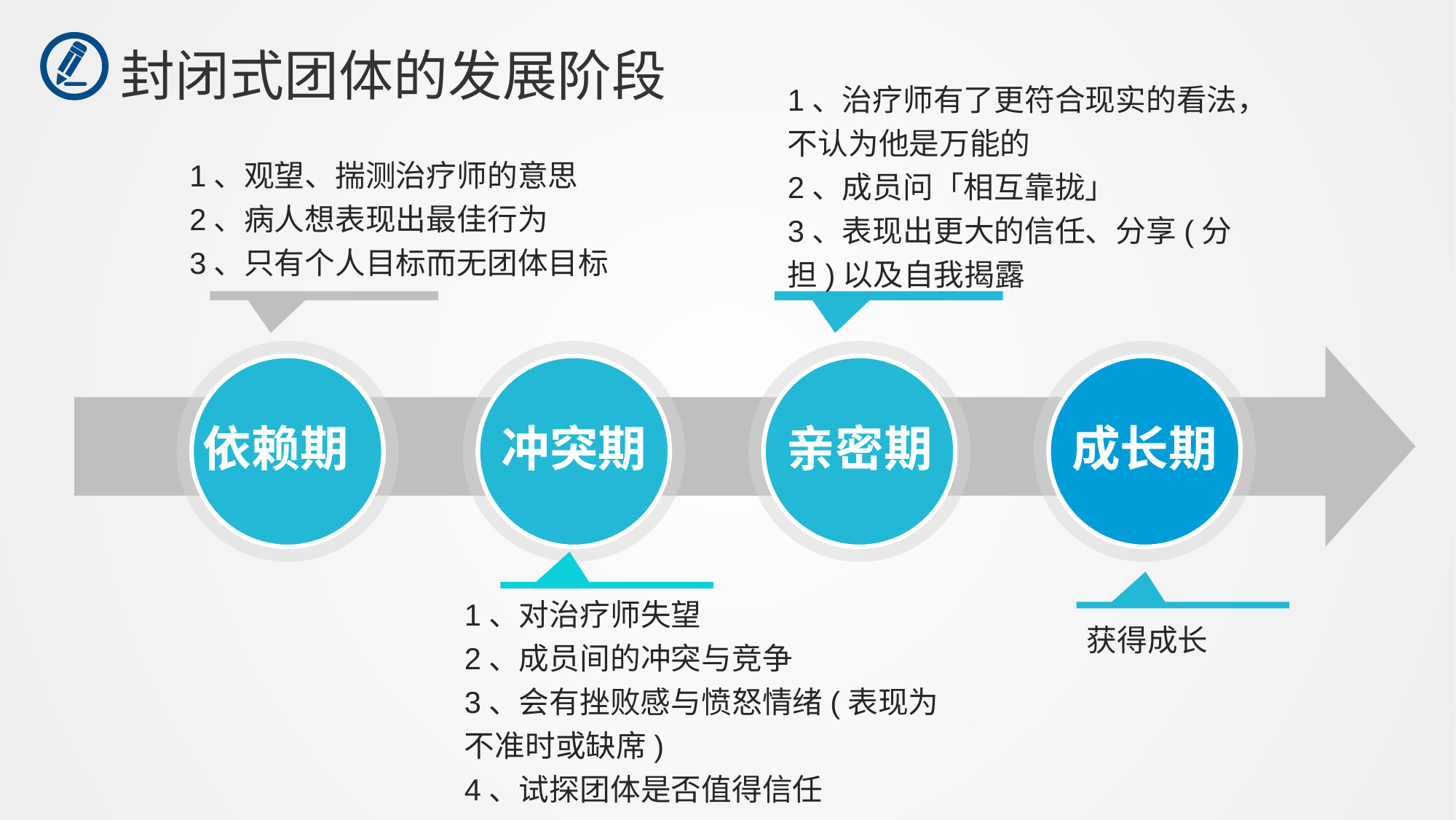

封闭式团体的发展阶段
1、治疗师有了更符合现实的看法，不认为他是万能的
2、成员问「相互靠拢」
3、表现出更大的信任、分享(分担)以及自我揭露
1、观望、揣测治疗师的意思
2、病人想表现出最佳行为
3、只有个人目标而无团体目标

依赖期

冲突期

亲密期

成长期

1、对治疗师失望
2、成员间的冲突与竞争
3、会有挫败感与愤怒情绪(表现为不准时或缺席)
4、试探团体是否值得信任

获得成长